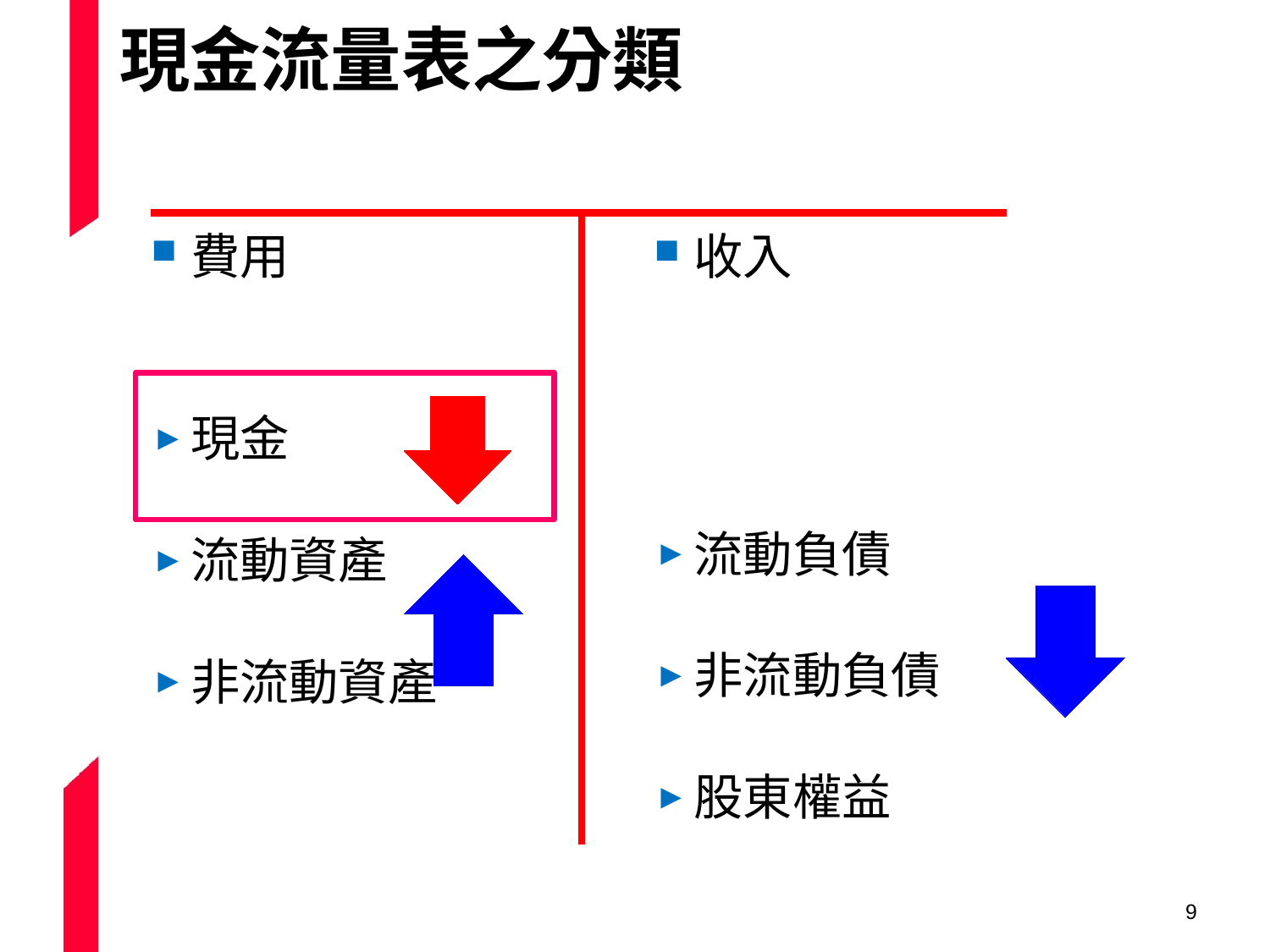

現金流量表之分類

費用

收入

流動負債

非流動負債

股東權益
現金

流動資產

非流動資產

9